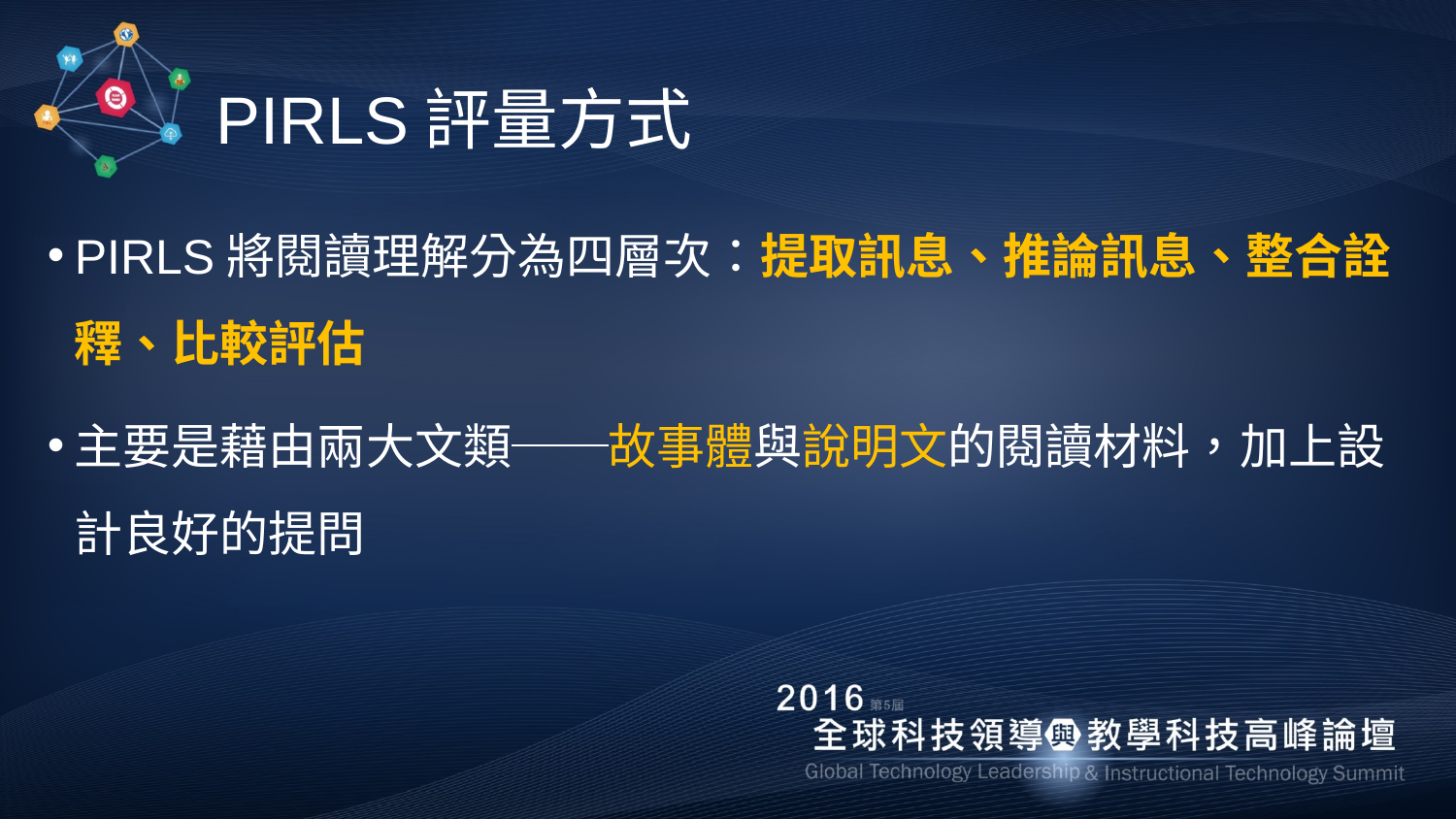

# PIRLS評量方式
PIRLS將閱讀理解分為四層次：提取訊息、推論訊息、整合詮釋、比較評估
主要是藉由兩大文類──故事體與說明文的閱讀材料，加上設計良好的提問